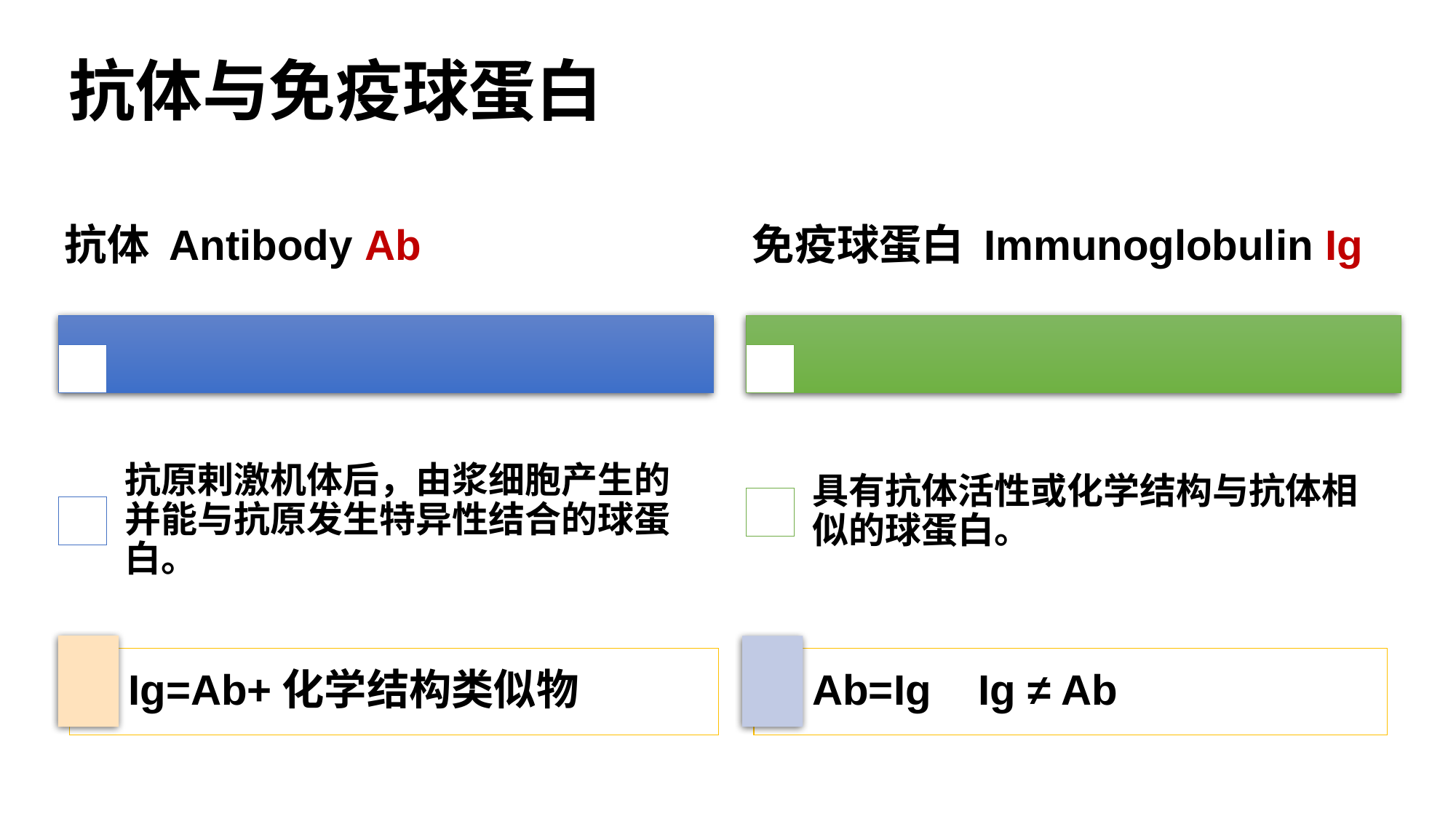

# 抗体与免疫球蛋白
抗体 Antibody Ab

免疫球蛋白 Immunoglobulin Ig

抗原剌激机体后，由浆细胞产生的并能与抗原发生特异性结合的球蛋白。

具有抗体活性或化学结构与抗体相似的球蛋白。

Ig=Ab+化学结构类似物

Ab=Ig    Ig ≠ Ab